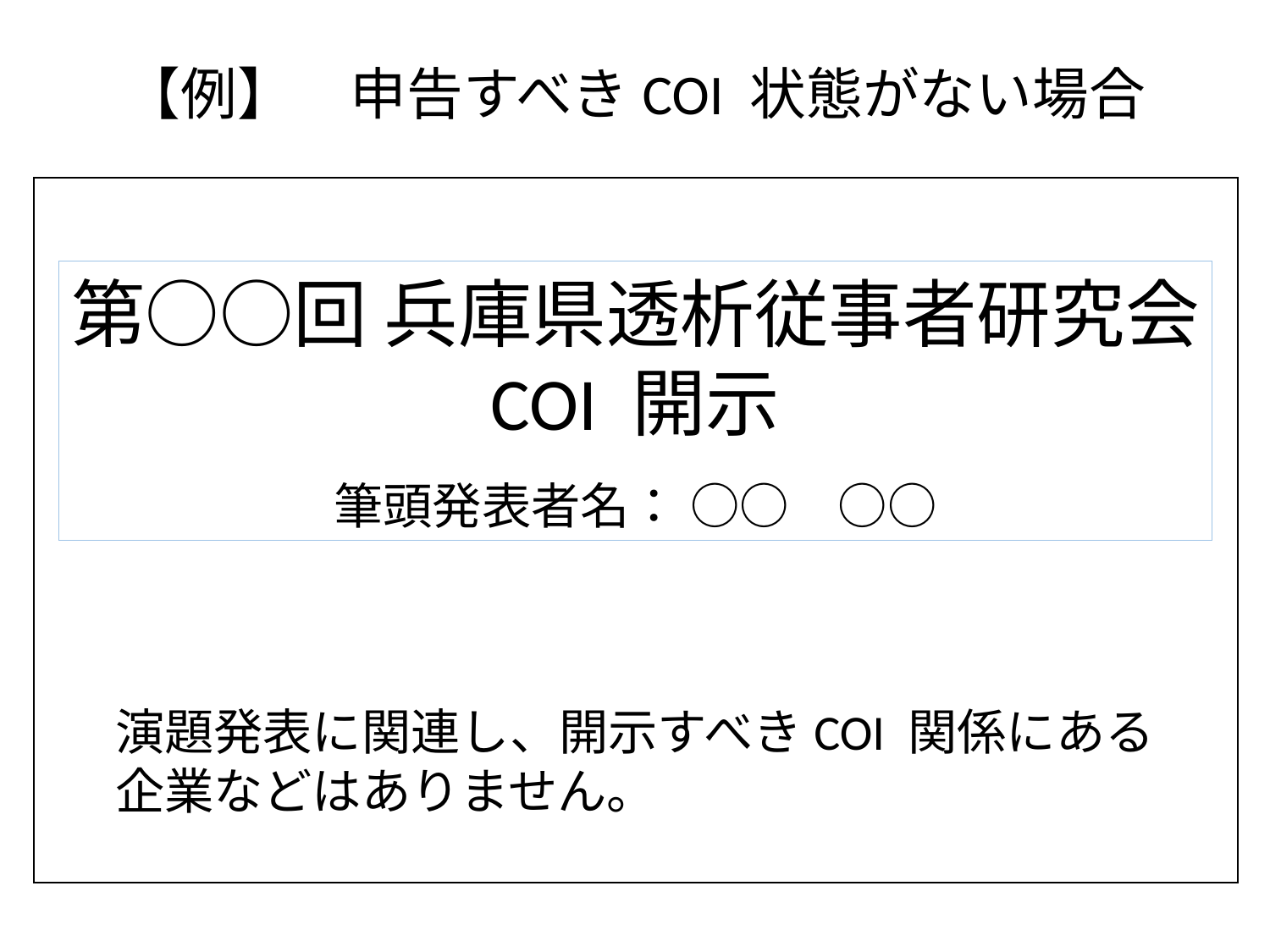

【例】　申告すべきCOI 状態がない場合

第○○回 兵庫県透析従事者研究会
COI 開示
筆頭発表者名： ○○　○○
演題発表に関連し、開示すべきCOI 関係にある
企業などはありません。